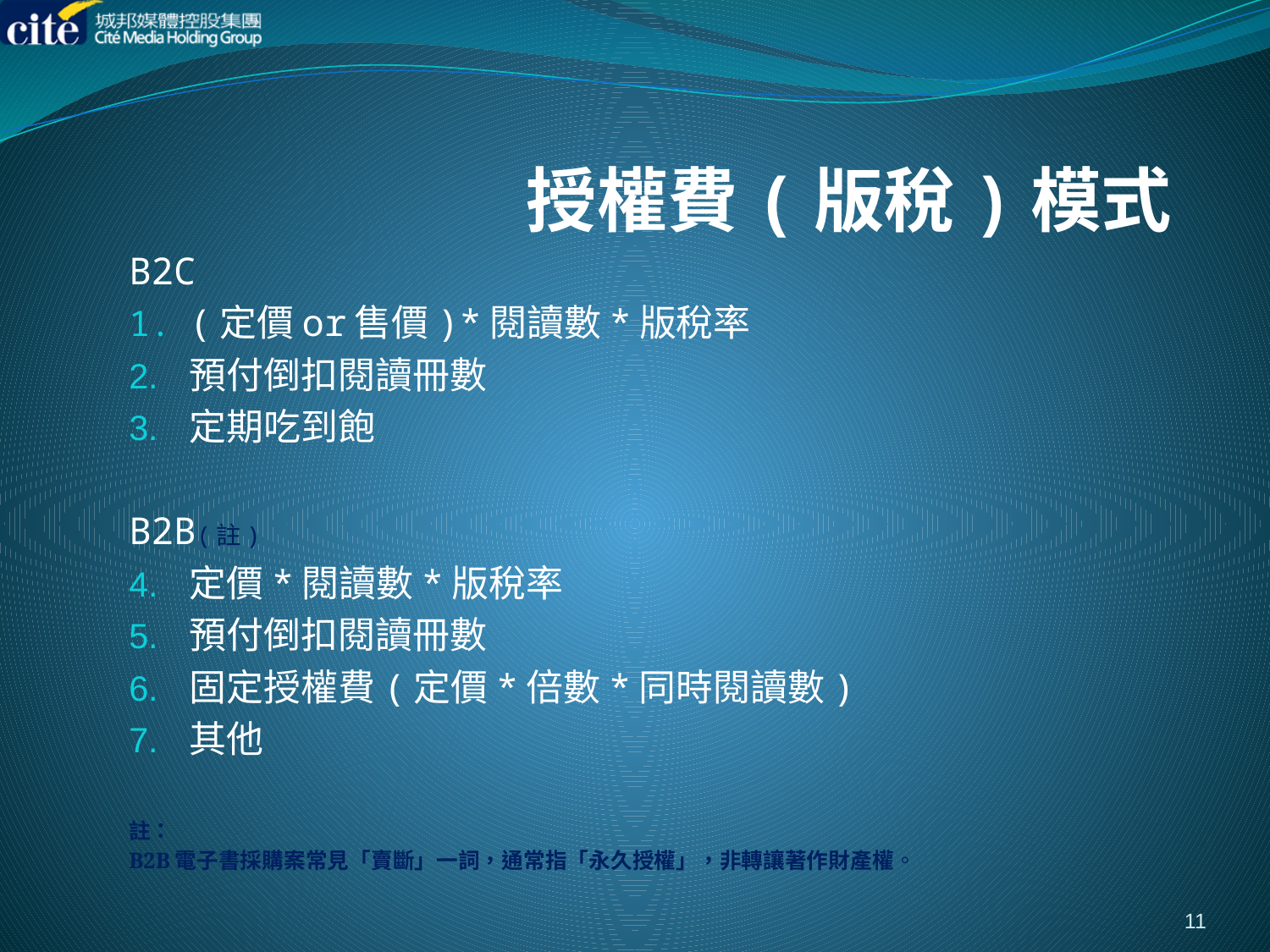

# 授權費(版稅)模式
B2C
(定價or售價)*閱讀數*版稅率
預付倒扣閱讀冊數
定期吃到飽

B2B(註)
定價*閱讀數*版稅率
預付倒扣閱讀冊數
固定授權費(定價*倍數*同時閱讀數)
其他

註：
B2B電子書採購案常見「賣斷」一詞，通常指「永久授權」，非轉讓著作財產權。

11